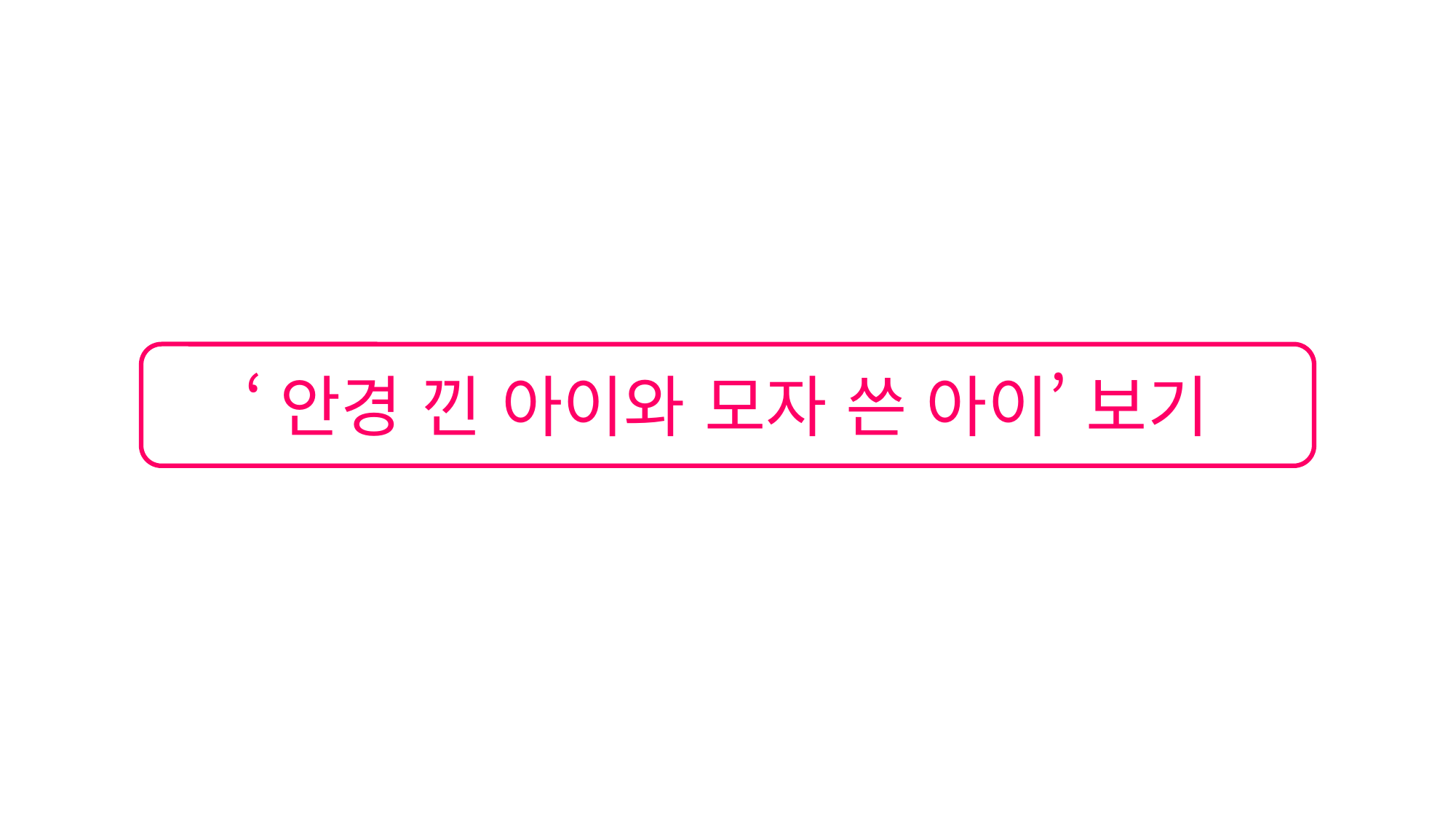

# ‘안경 낀 아이와 모자 쓴 아이’ 보기